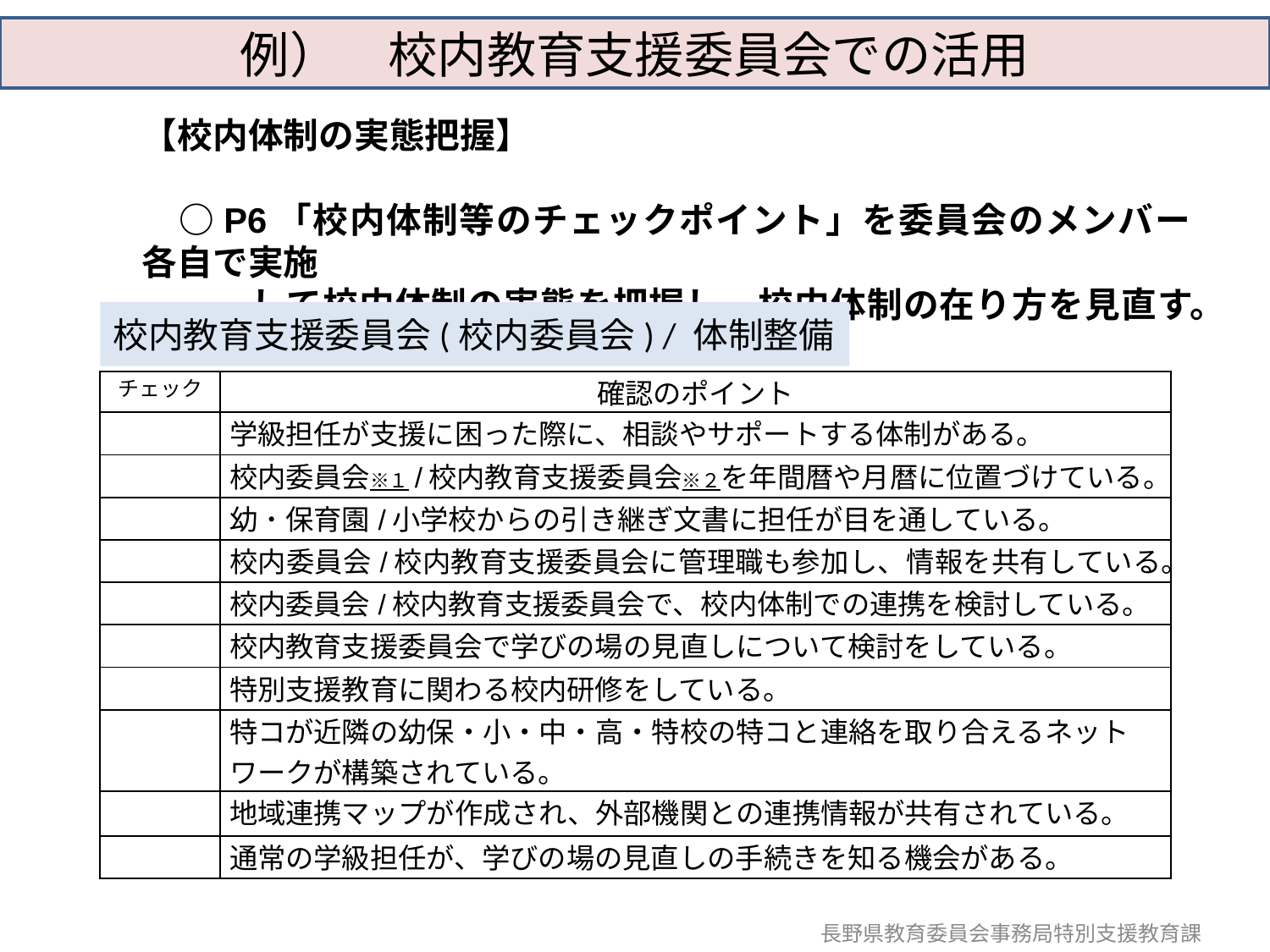

例）　校内教育支援委員会での活用
【校内体制の実態把握】

　○P6「校内体制等のチェックポイント」を委員会のメンバー各自で実施
　　　して校内体制の実態を把握し、校内体制の在り方を見直す。

校内教育支援委員会(校内委員会) / 体制整備
| チェック | 確認のポイント |
| --- | --- |
|  | 学級担任が支援に困った際に、相談やサポートする体制がある。 |
|  | 校内委員会※１/校内教育支援委員会※２を年間暦や月暦に位置づけている。 |
|  | 幼・保育園/小学校からの引き継ぎ文書に担任が目を通している。 |
|  | 校内委員会/校内教育支援委員会に管理職も参加し、情報を共有している。 |
|  | 校内委員会/校内教育支援委員会で、校内体制での連携を検討している。 |
|  | 校内教育支援委員会で学びの場の見直しについて検討をしている。 |
|  | 特別支援教育に関わる校内研修をしている。 |
|  | 特コが近隣の幼保・小・中・高・特校の特コと連絡を取り合えるネットワークが構築されている。 |
|  | 地域連携マップが作成され、外部機関との連携情報が共有されている。 |
|  | 通常の学級担任が、学びの場の見直しの手続きを知る機会がある。 |
長野県教育委員会事務局特別支援教育課